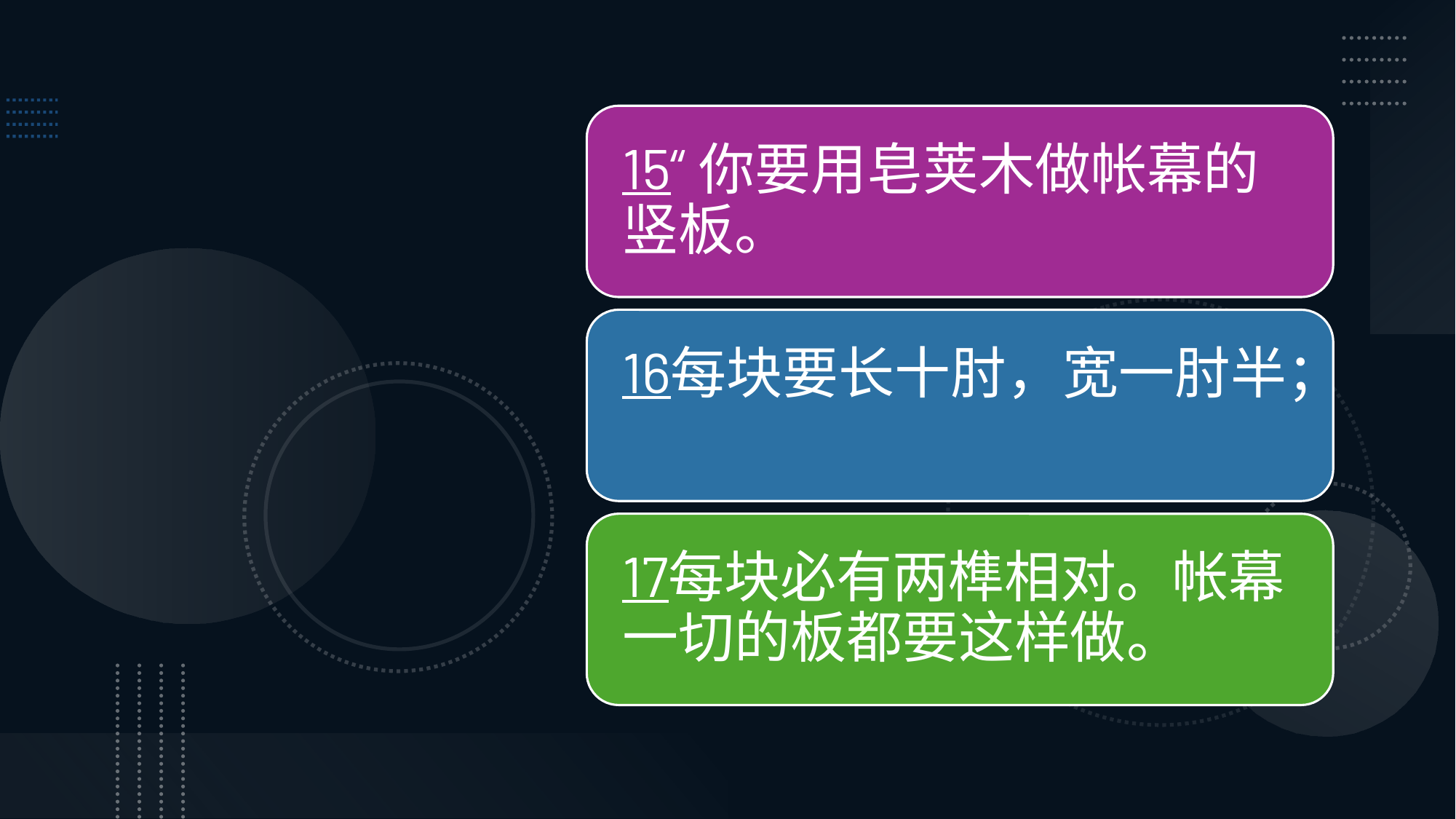

15“你要用皂荚木做帐幕的竖板。
16每块要长十肘，宽一肘半；
17每块必有两榫相对。帐幕一切的板都要这样做。